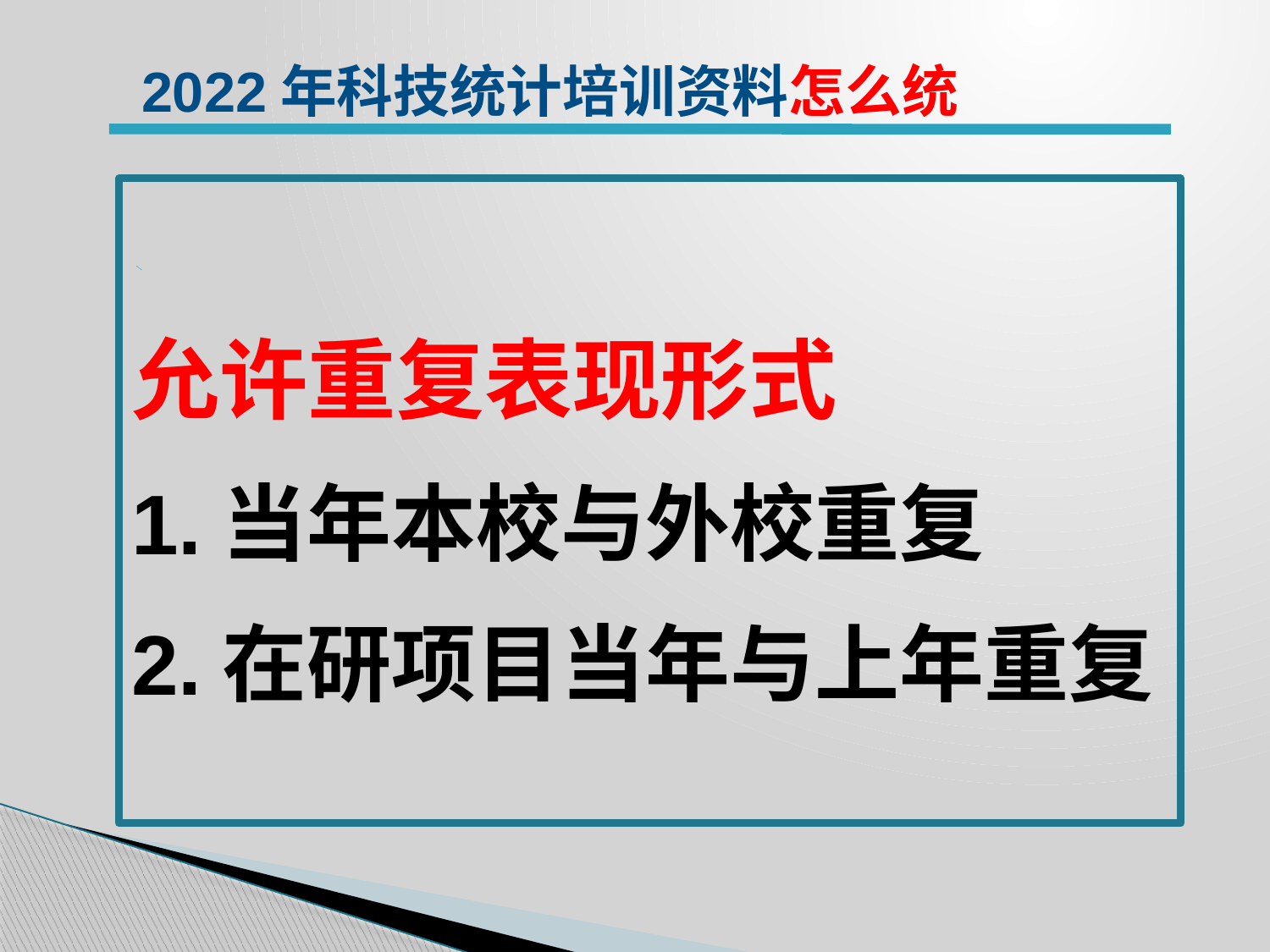

2022年科技统计培训资料怎么统
允许重复表现形式
1.当年本校与外校重复
2.在研项目当年与上年重复